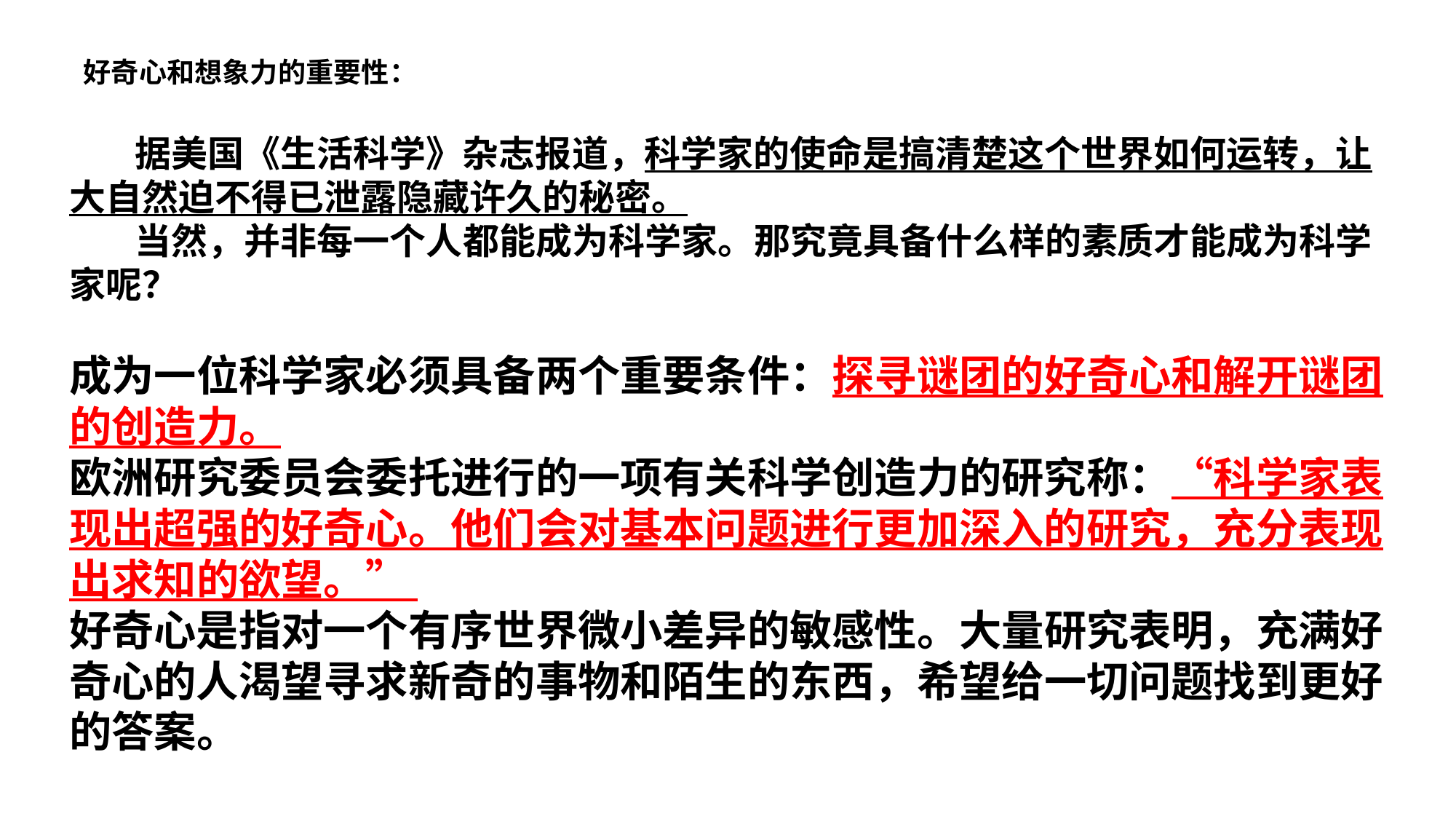

# 好奇心和想象力的重要性：
       据美国《生活科学》杂志报道，科学家的使命是搞清楚这个世界如何运转，让大自然迫不得已泄露隐藏许久的秘密。
       当然，并非每一个人都能成为科学家。那究竟具备什么样的素质才能成为科学家呢？

成为一位科学家必须具备两个重要条件：探寻谜团的好奇心和解开谜团的创造力。
欧洲研究委员会委托进行的一项有关科学创造力的研究称：“科学家表现出超强的好奇心。他们会对基本问题进行更加深入的研究，充分表现出求知的欲望。”
好奇心是指对一个有序世界微小差异的敏感性。大量研究表明，充满好奇心的人渴望寻求新奇的事物和陌生的东西，希望给一切问题找到更好的答案。